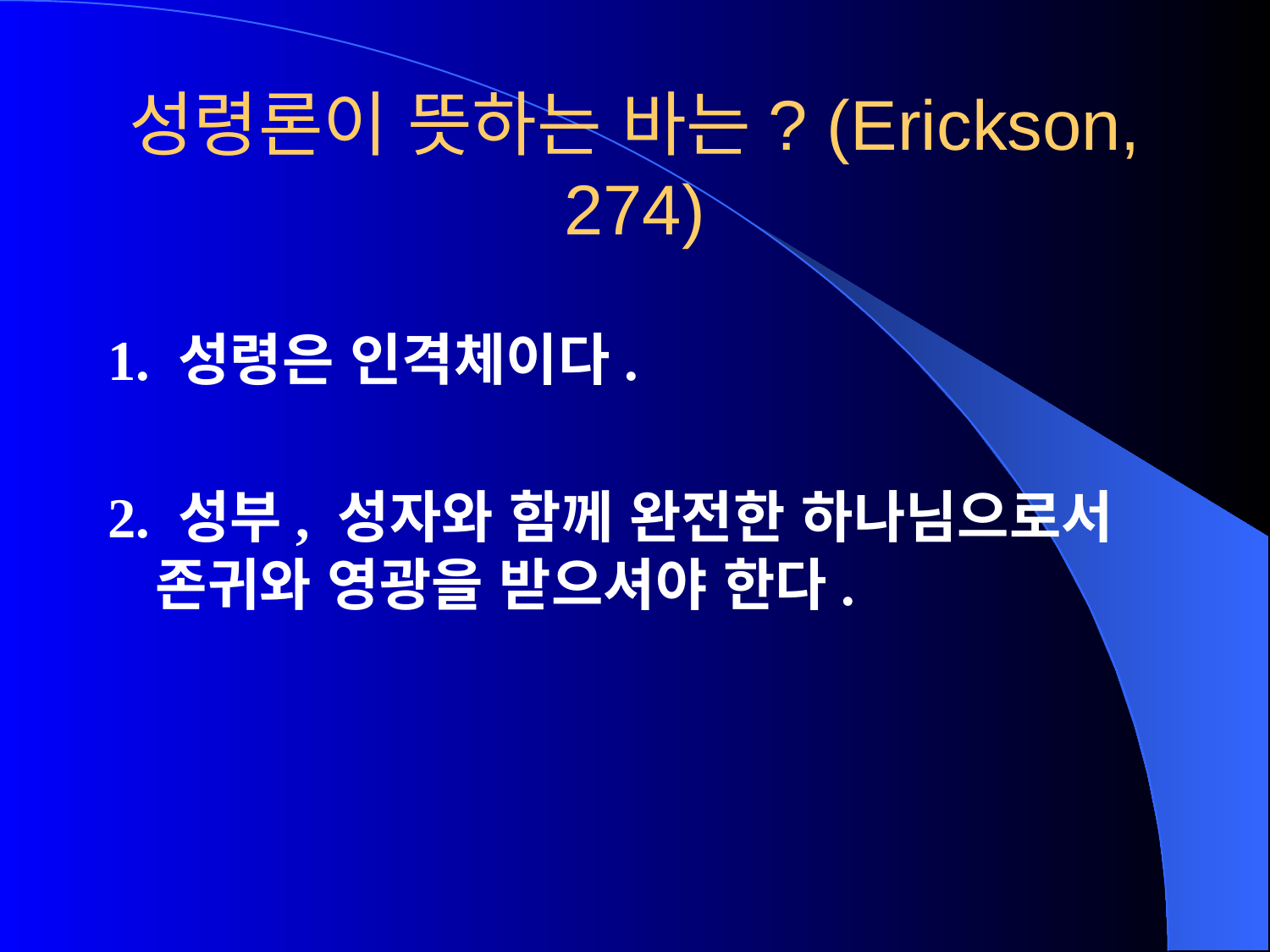

# 성령론이 뜻하는 바는? (Erickson, 274)
1. 성령은 인격체이다.

2. 성부, 성자와 함께 완전한 하나님으로서 존귀와 영광을 받으셔야 한다.